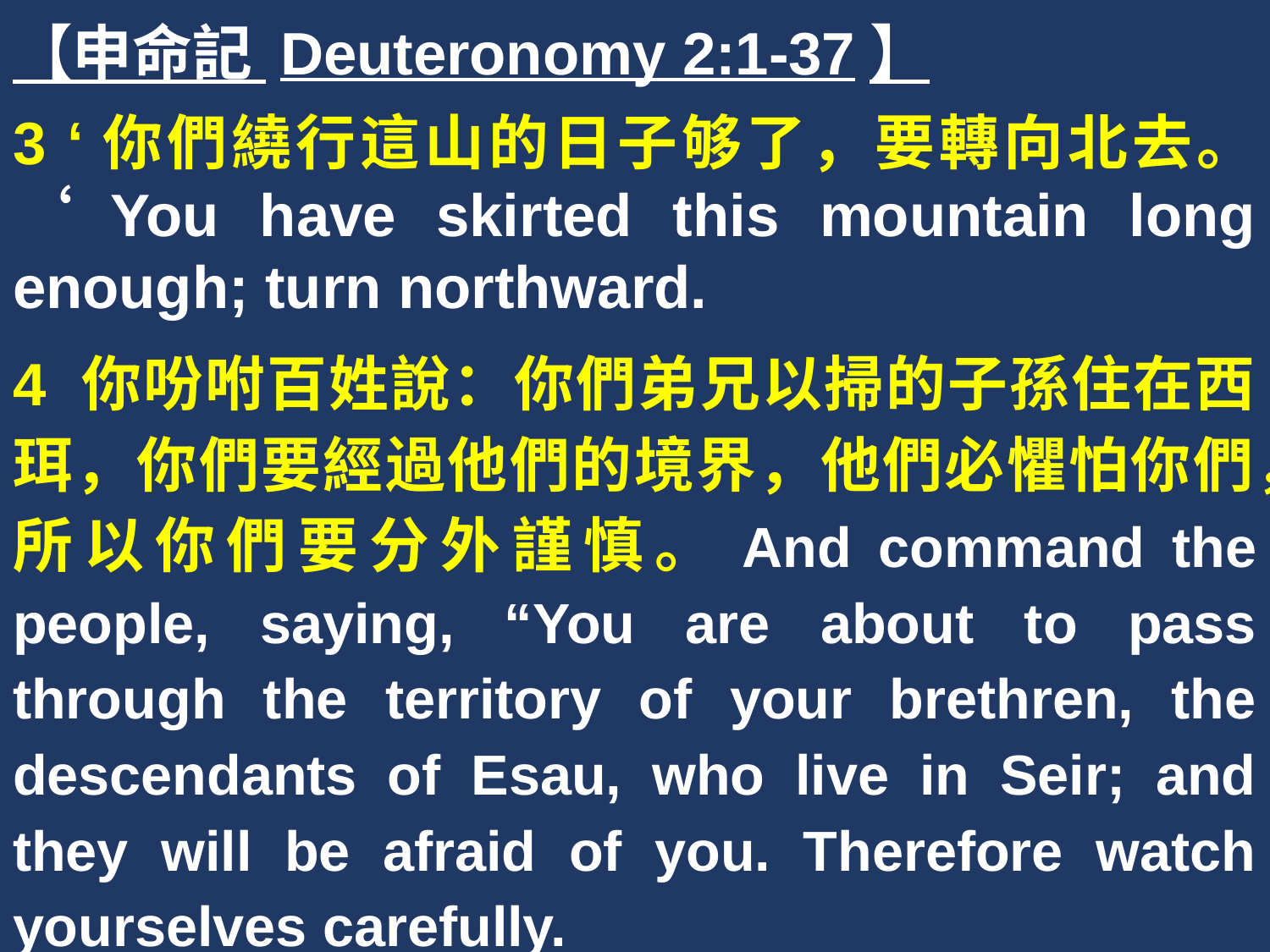

【申命記 Deuteronomy 2:1-37】
3 ‘你們繞行這山的日子够了，要轉向北去。‘You have skirted this mountain long enough; turn northward.
4 你吩咐百姓說：你們弟兄以掃的子孫住在西珥，你們要經過他們的境界，他們必懼怕你們，所以你們要分外謹慎。And command the people, saying, “You are about to pass through the territory of your brethren, the descendants of Esau, who live in Seir; and they will be afraid of you. Therefore watch yourselves carefully.